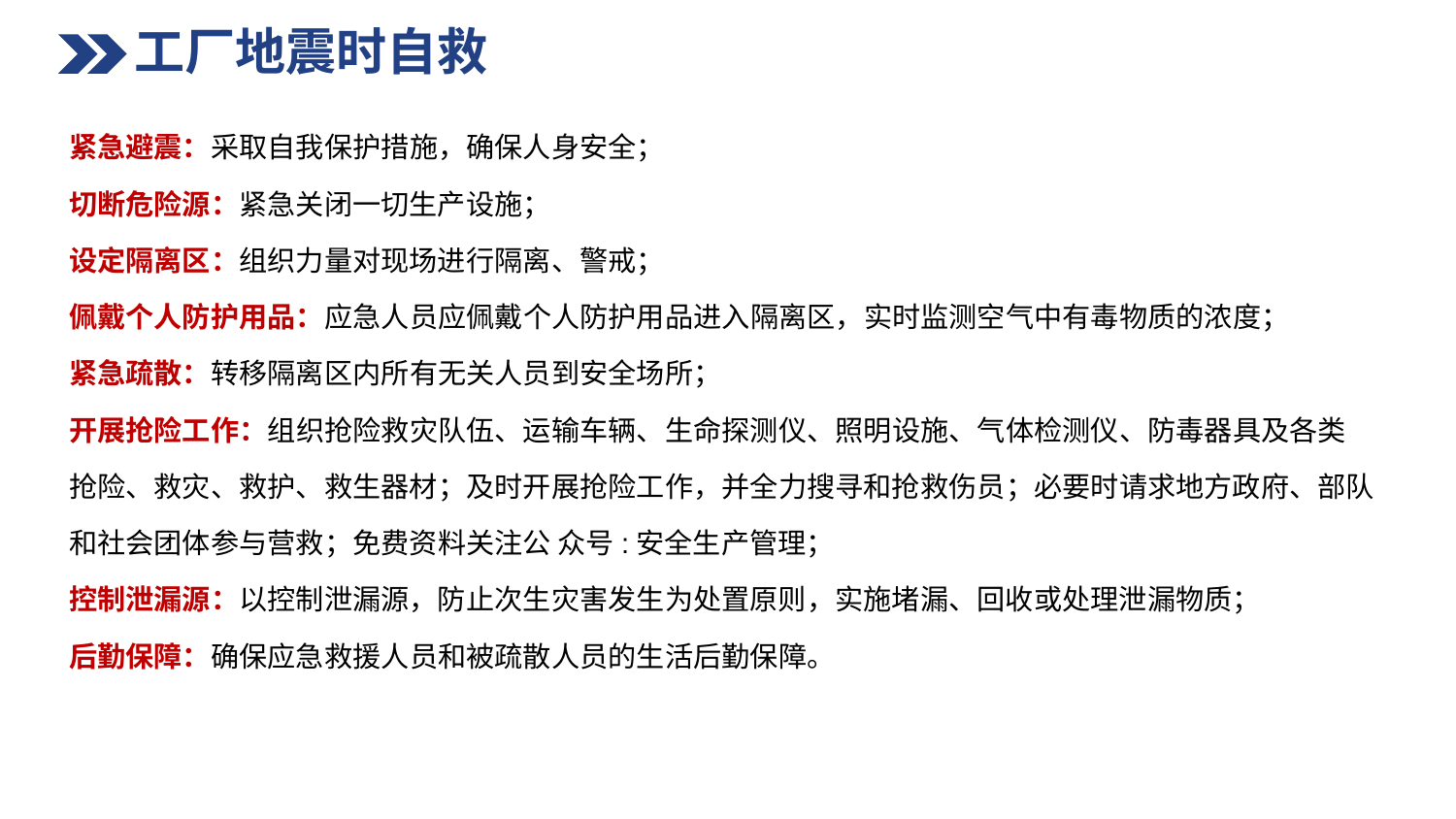

工厂地震时自救

紧急避震：采取自我保护措施，确保人身安全；
切断危险源：紧急关闭一切生产设施；
设定隔离区：组织力量对现场进行隔离、警戒；
佩戴个人防护用品：应急人员应佩戴个人防护用品进入隔离区，实时监测空气中有毒物质的浓度；
紧急疏散：转移隔离区内所有无关人员到安全场所；
开展抢险工作：组织抢险救灾队伍、运输车辆、生命探测仪、照明设施、气体检测仪、防毒器具及各类
抢险、救灾、救护、救生器材；及时开展抢险工作，并全力搜寻和抢救伤员；必要时请求地方政府、部队
和社会团体参与营救；免费资料关注公 众号:安全生产管理；
控制泄漏源：以控制泄漏源，防止次生灾害发生为处置原则，实施堵漏、回收或处理泄漏物质；
后勤保障：确保应急救援人员和被疏散人员的生活后勤保障。